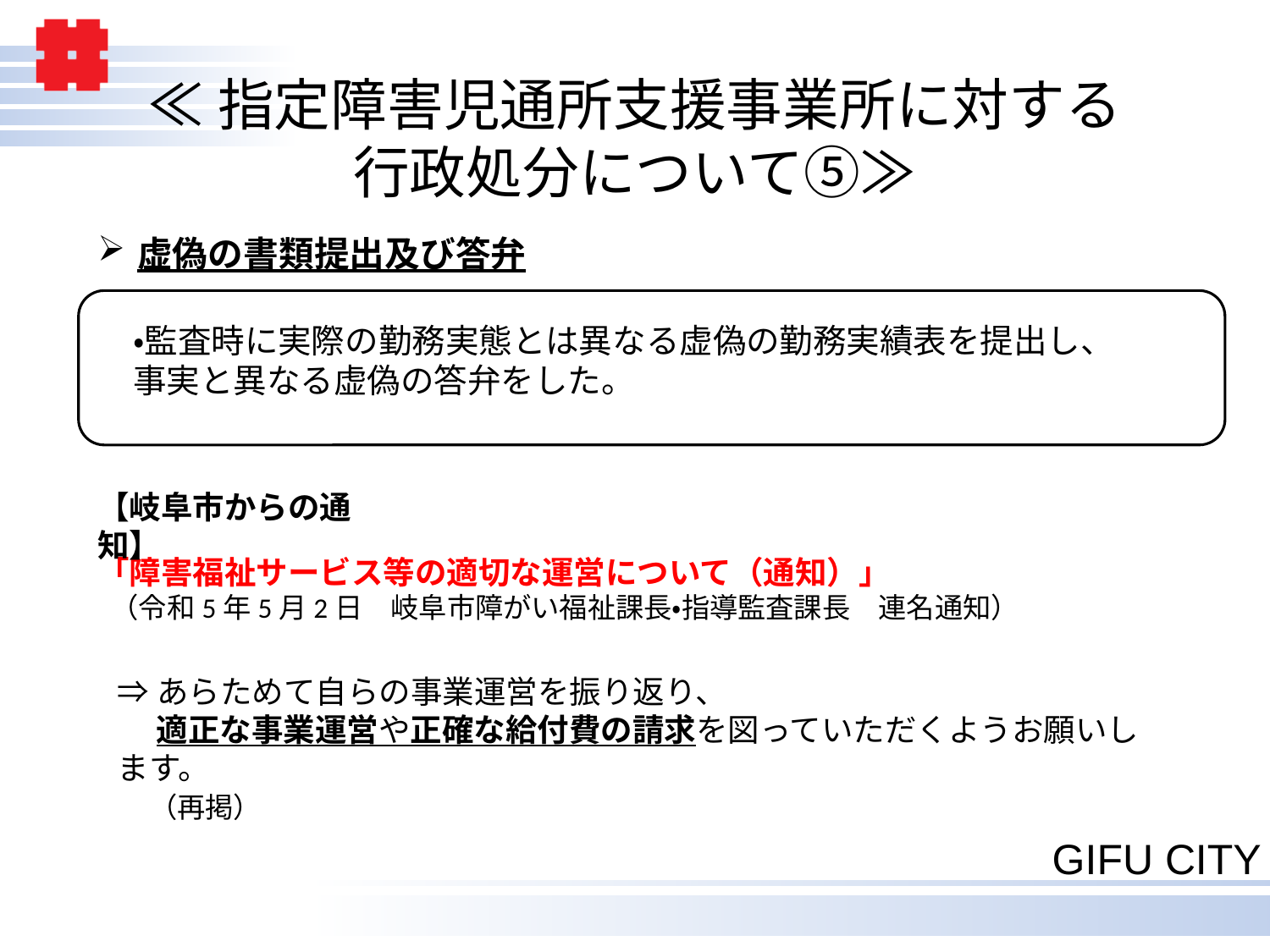

# ≪指定障害児通所支援事業所に対する 行政処分について⑤≫
虚偽の書類提出及び答弁

・監査時に実際の勤務実態とは異なる虚偽の勤務実績表を提出し、
事実と異なる虚偽の答弁をした。
【岐阜市からの通知】
「障害福祉サービス等の適切な運営について（通知）」
 （令和5年5月2日　岐阜市障がい福祉課長・指導監査課長　連名通知）
⇒あらためて自らの事業運営を振り返り、
　 適正な事業運営や正確な給付費の請求を図っていただくようお願いします。
　（再掲）